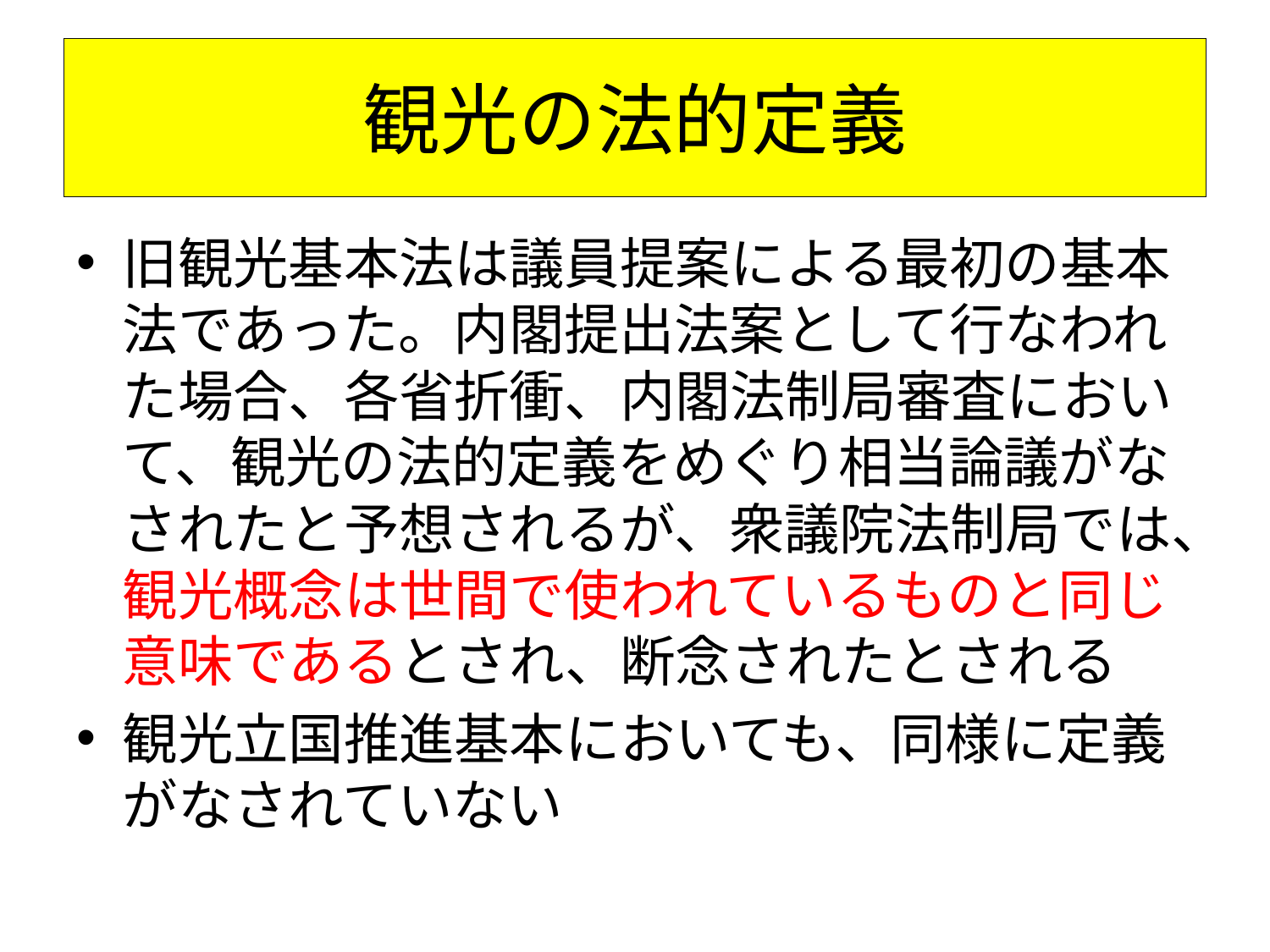

# 観光の法的定義
旧観光基本法は議員提案による最初の基本法であった。内閣提出法案として行なわれた場合、各省折衝、内閣法制局審査において、観光の法的定義をめぐり相当論議がなされたと予想されるが、衆議院法制局では、観光概念は世間で使われているものと同じ意味であるとされ、断念されたとされる
観光立国推進基本においても、同様に定義がなされていない